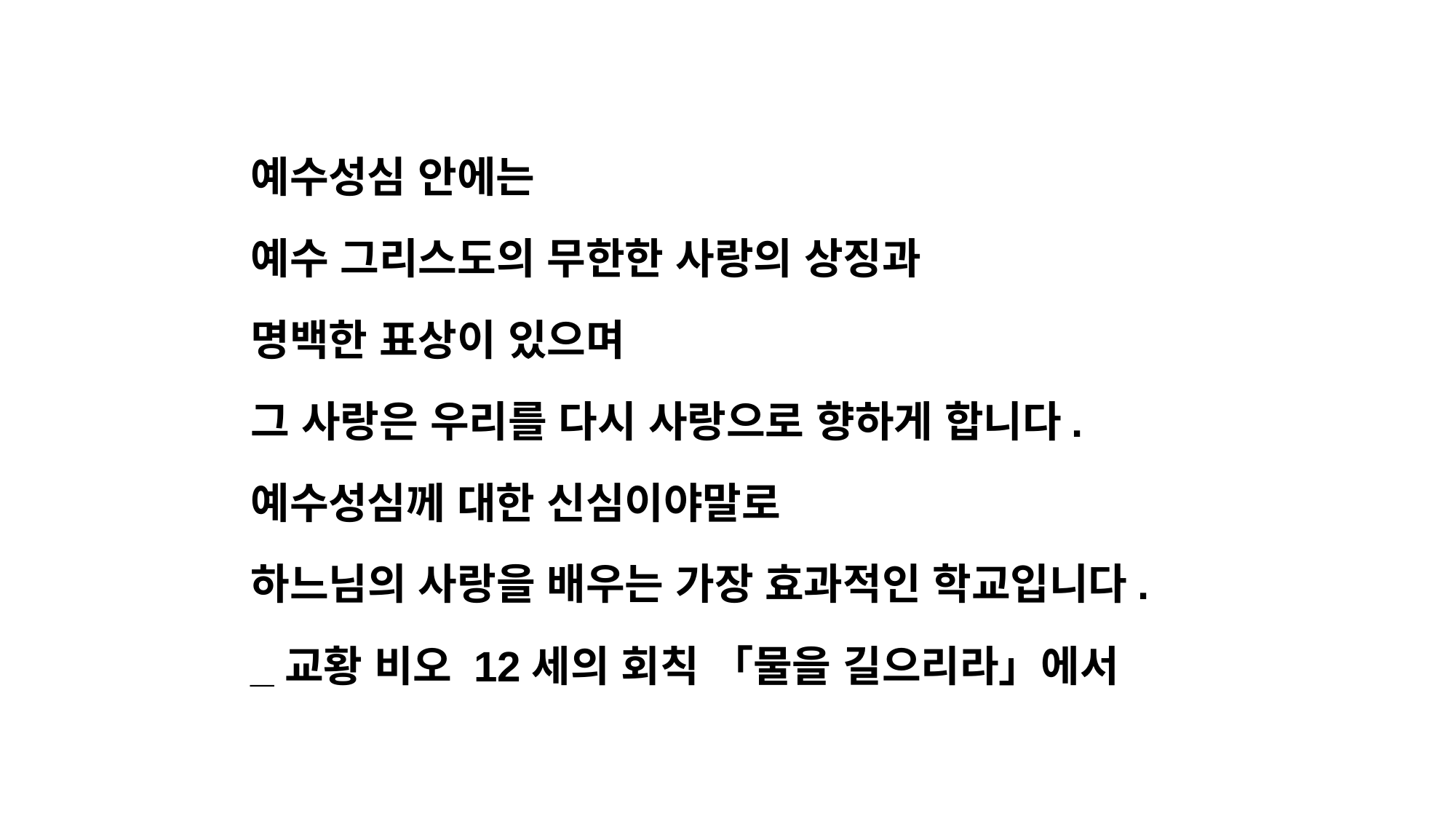

예수성심 안에는
예수 그리스도의 무한한 사랑의 상징과
명백한 표상이 있으며
그 사랑은 우리를 다시 사랑으로 향하게 합니다.
예수성심께 대한 신심이야말로
하느님의 사랑을 배우는 가장 효과적인 학교입니다.
_교황 비오 12세의 회칙 「물을 길으리라」에서